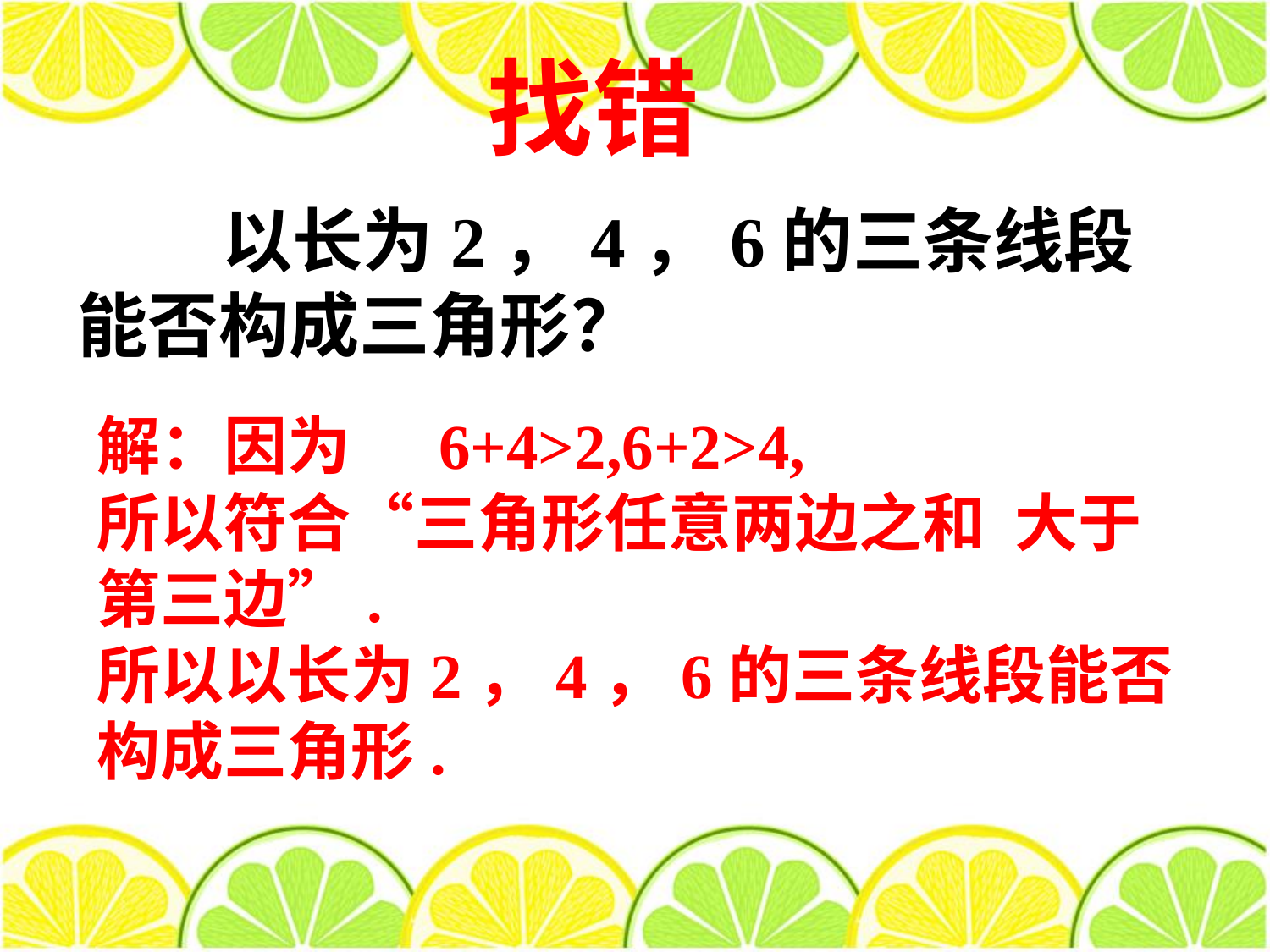

找错
    以长为2，4，6的三条线段能否构成三角形？
解：因为     6+4>2,6+2>4,
所以符合“三角形任意两边之和  大于第三边”.
所以以长为2，4，6的三条线段能否构成三角形.